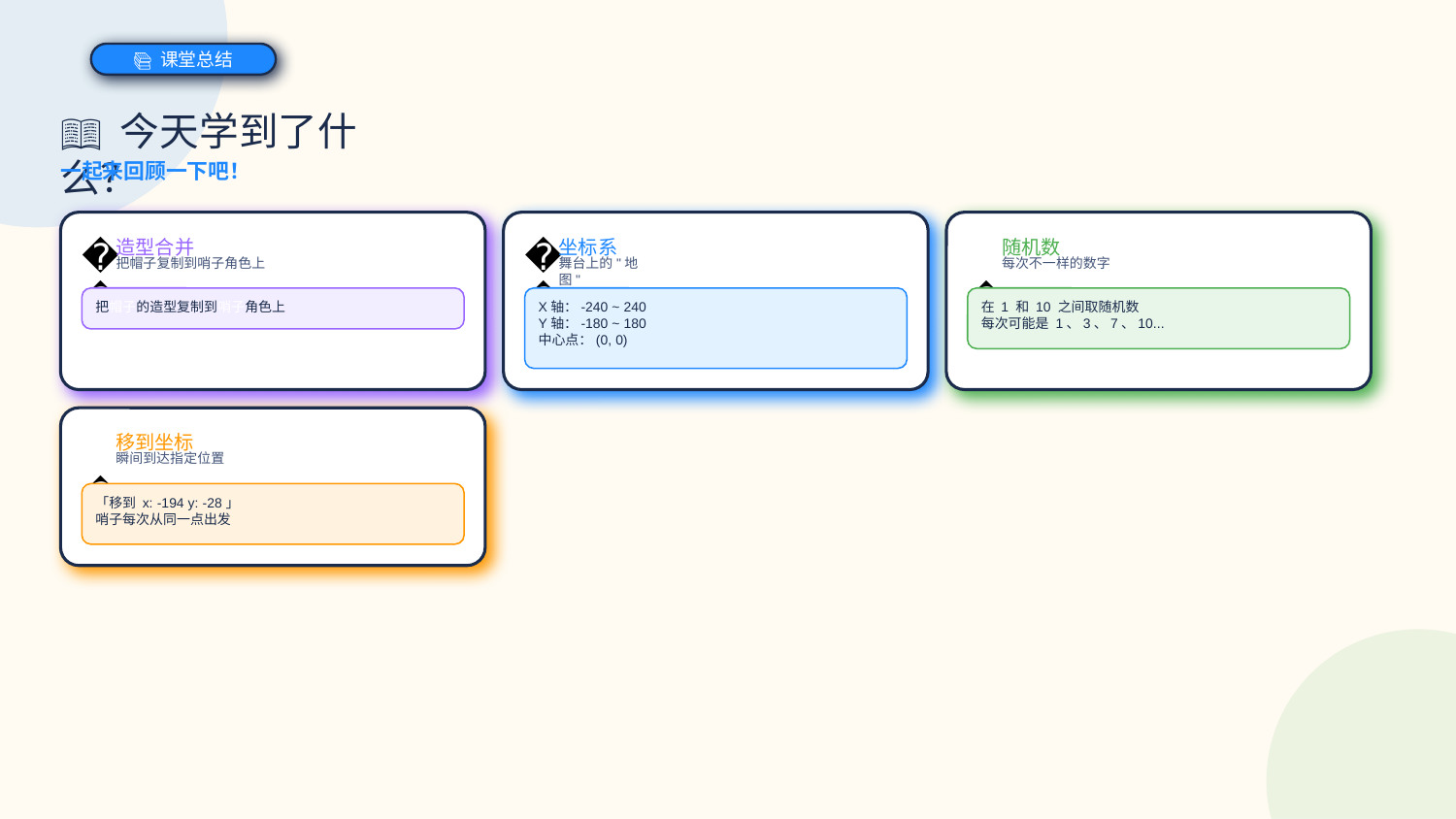

📚 课堂总结
📖 今天学到了什么？
一起来回顾一下吧！

🎩
🗺
🎲
造型合并
坐标系
随机数
把帽子复制到哨子角色上
舞台上的"地图"
每次不一样的数字

把帽子的造型复制到哨子角色上
X轴：-240 ~ 240
Y轴：-180 ~ 180
中心点：(0, 0)
在 1 和 10 之间取随机数
每次可能是 1、3、7、10...

📍
移到坐标
瞬间到达指定位置

「移到 x: -194 y: -28」
哨子每次从同一点出发